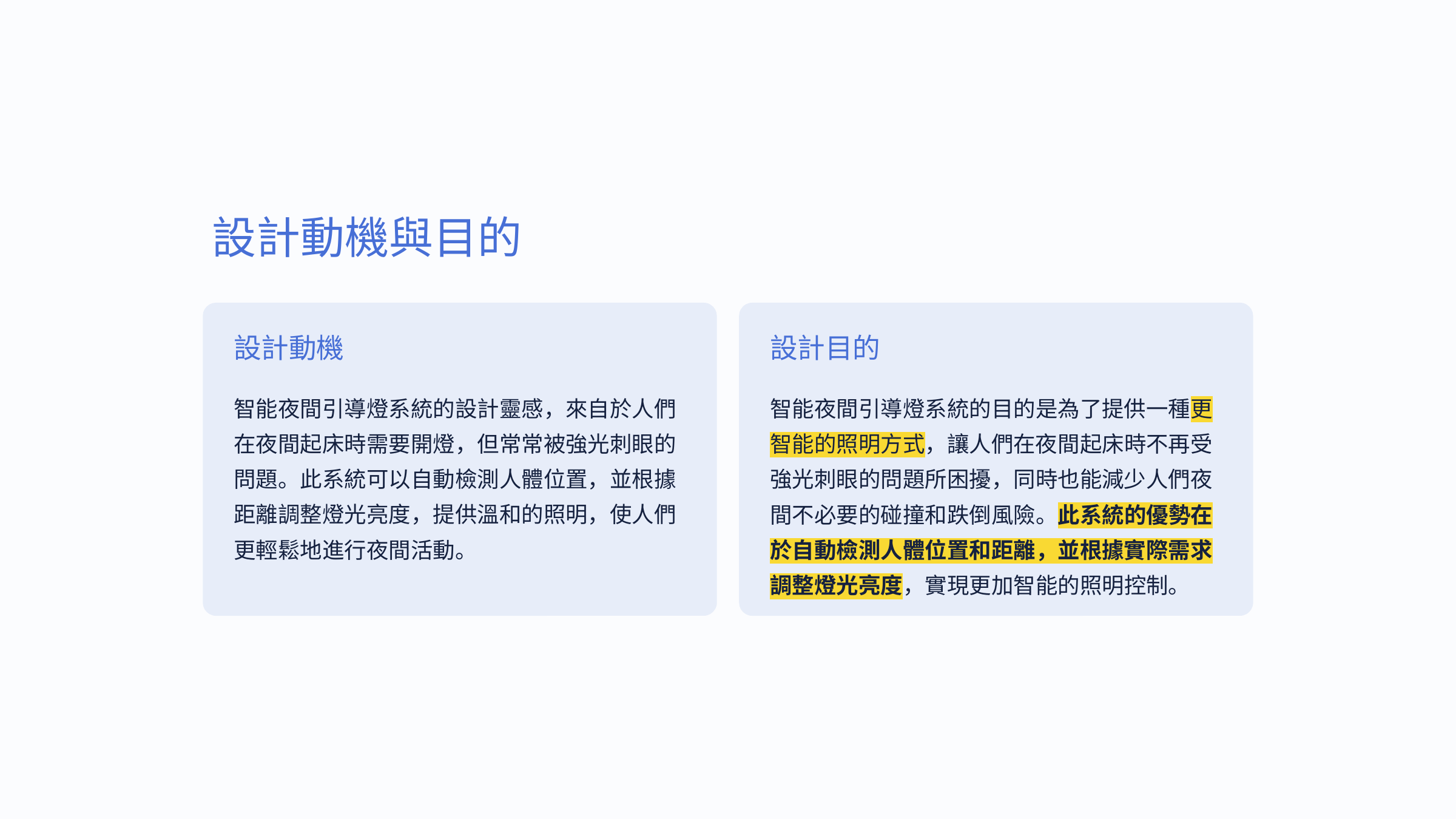

設計動機與目的

設計動機
設計目的
智能夜間引導燈系統的設計靈感，來自於人們在夜間起床時需要開燈，但常常被強光刺眼的問題。此系統可以自動檢測人體位置，並根據距離調整燈光亮度，提供溫和的照明，使人們更輕鬆地進行夜間活動。
智能夜間引導燈系統的目的是為了提供一種更智能的照明方式，讓人們在夜間起床時不再受強光刺眼的問題所困擾，同時也能減少人們夜間不必要的碰撞和跌倒風險。此系統的優勢在於自動檢測人體位置和距離，並根據實際需求調整燈光亮度，實現更加智能的照明控制。